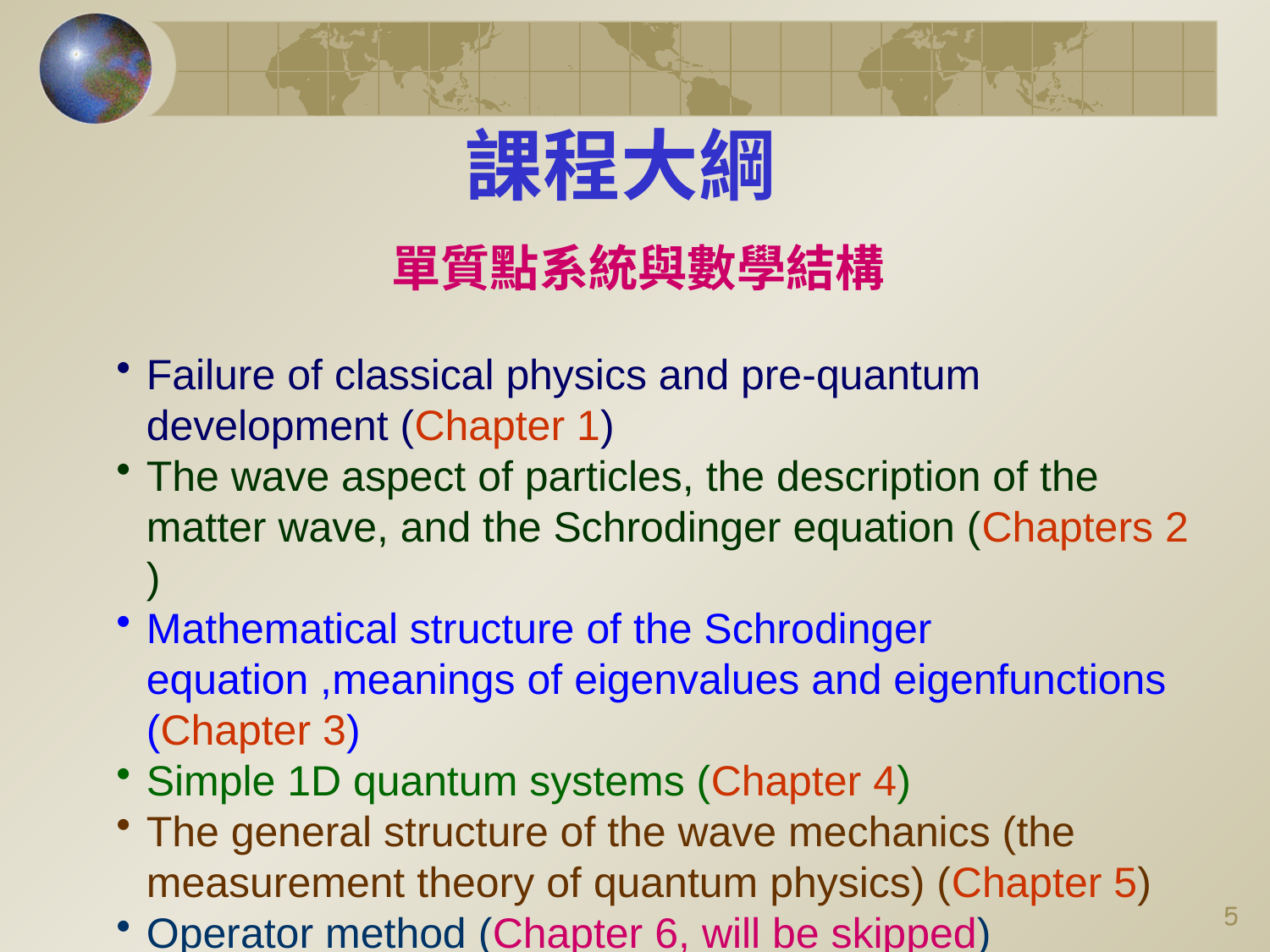

課程大綱
單質點系統與數學結構
Failure of classical physics and pre-quantum development (Chapter 1)
The wave aspect of particles, the description of the matter wave, and the Schrodinger equation (Chapters 2 )
Mathematical structure of the Schrodinger equation ,meanings of eigenvalues and eigenfunctions (Chapter 3)
Simple 1D quantum systems (Chapter 4)
The general structure of the wave mechanics (the measurement theory of quantum physics) (Chapter 5)
Operator method (Chapter 6, will be skipped)

5